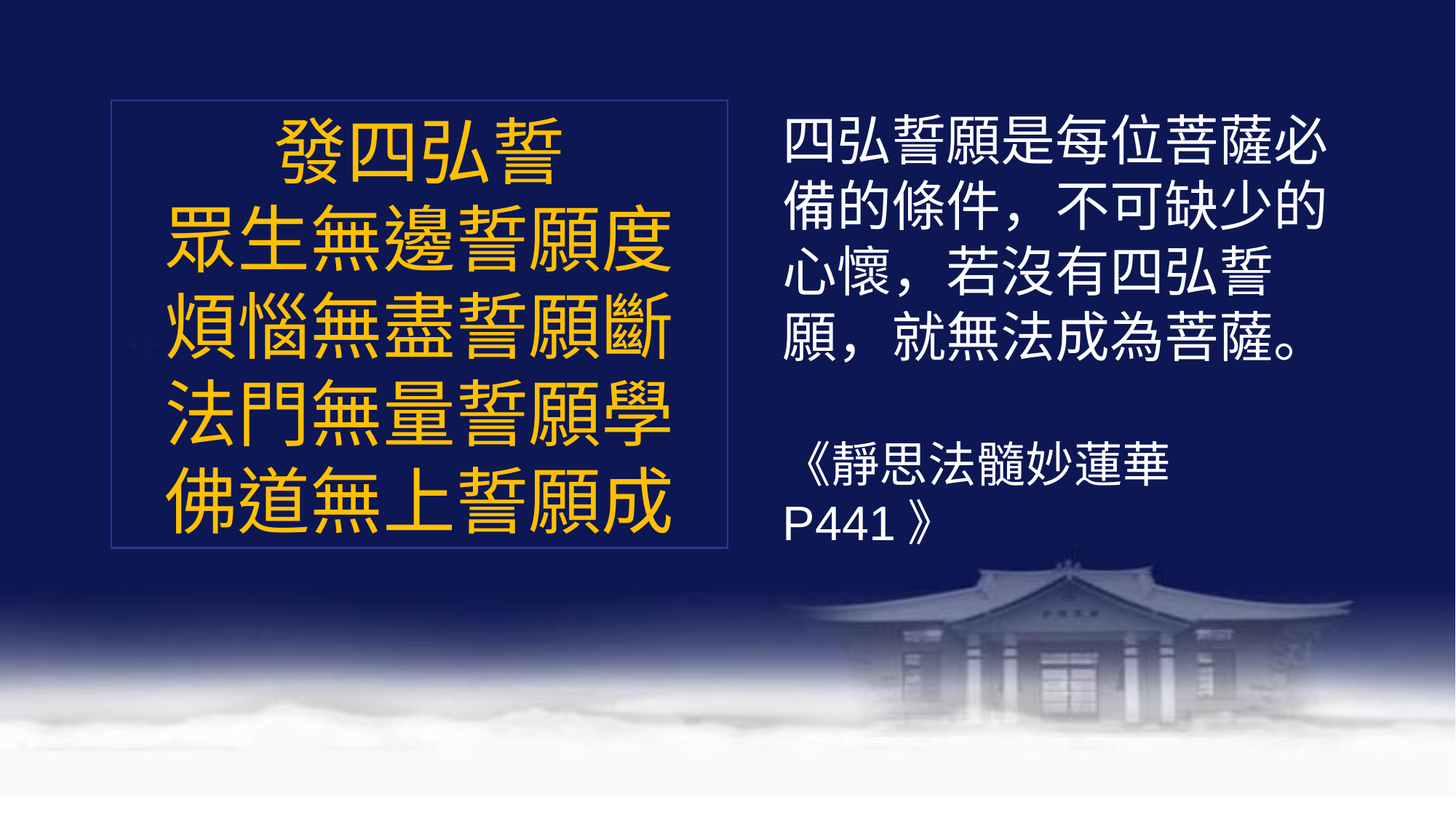

發四弘誓
眾生無邊誓願度
煩惱無盡誓願斷
法門無量誓願學
佛道無上誓願成
四弘誓願是每位菩薩必備的條件，不可缺少的心懷，若沒有四弘誓願，就無法成為菩薩。

《靜思法髓妙蓮華P441》